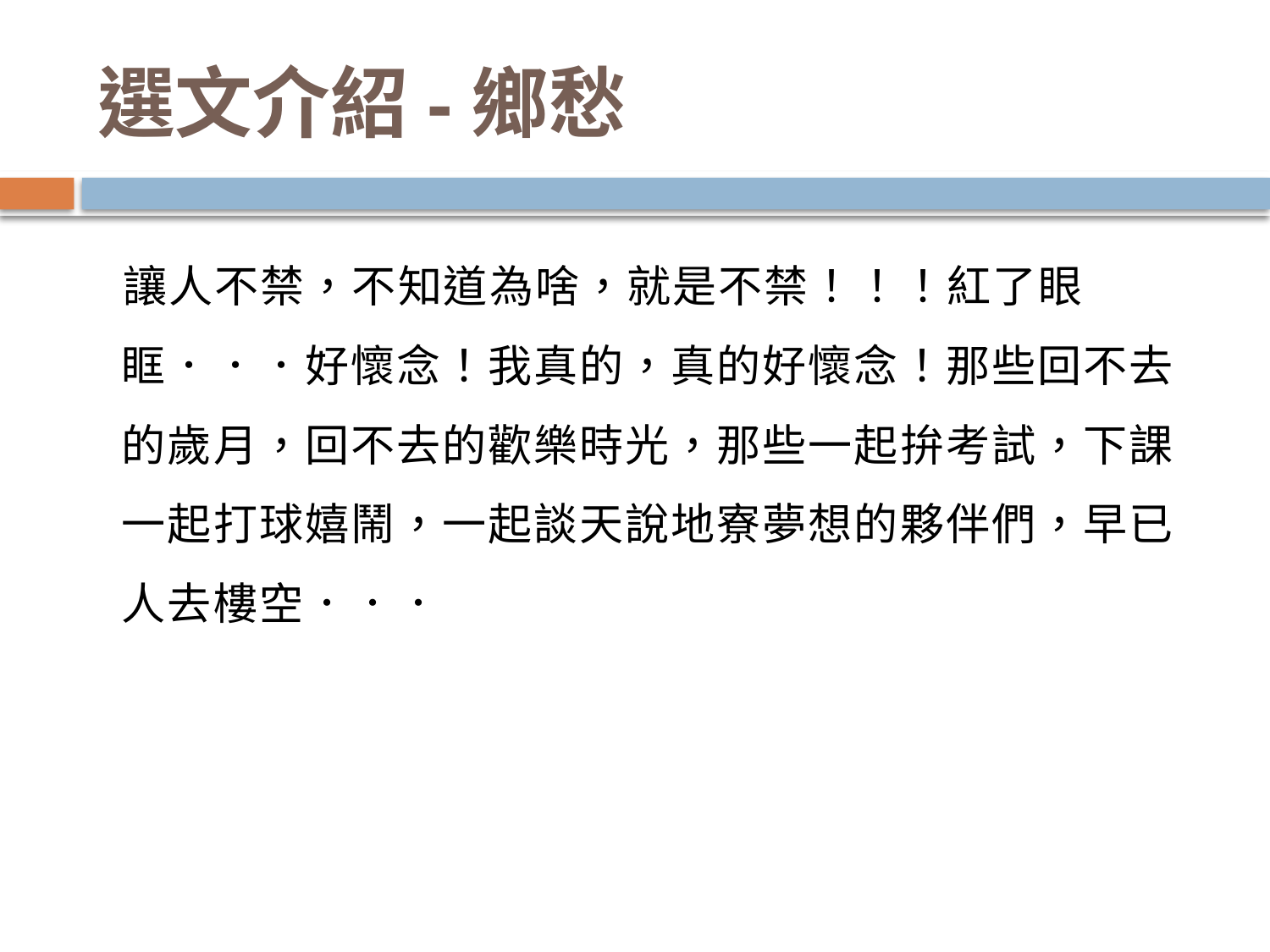

# 選文介紹-鄉愁
　讓人不禁，不知道為啥，就是不禁！！！紅了眼眶．．．好懷念！我真的，真的好懷念！那些回不去的歲月，回不去的歡樂時光，那些一起拚考試，下課一起打球嬉鬧，一起談天說地寮夢想的夥伴們，早已人去樓空．．．